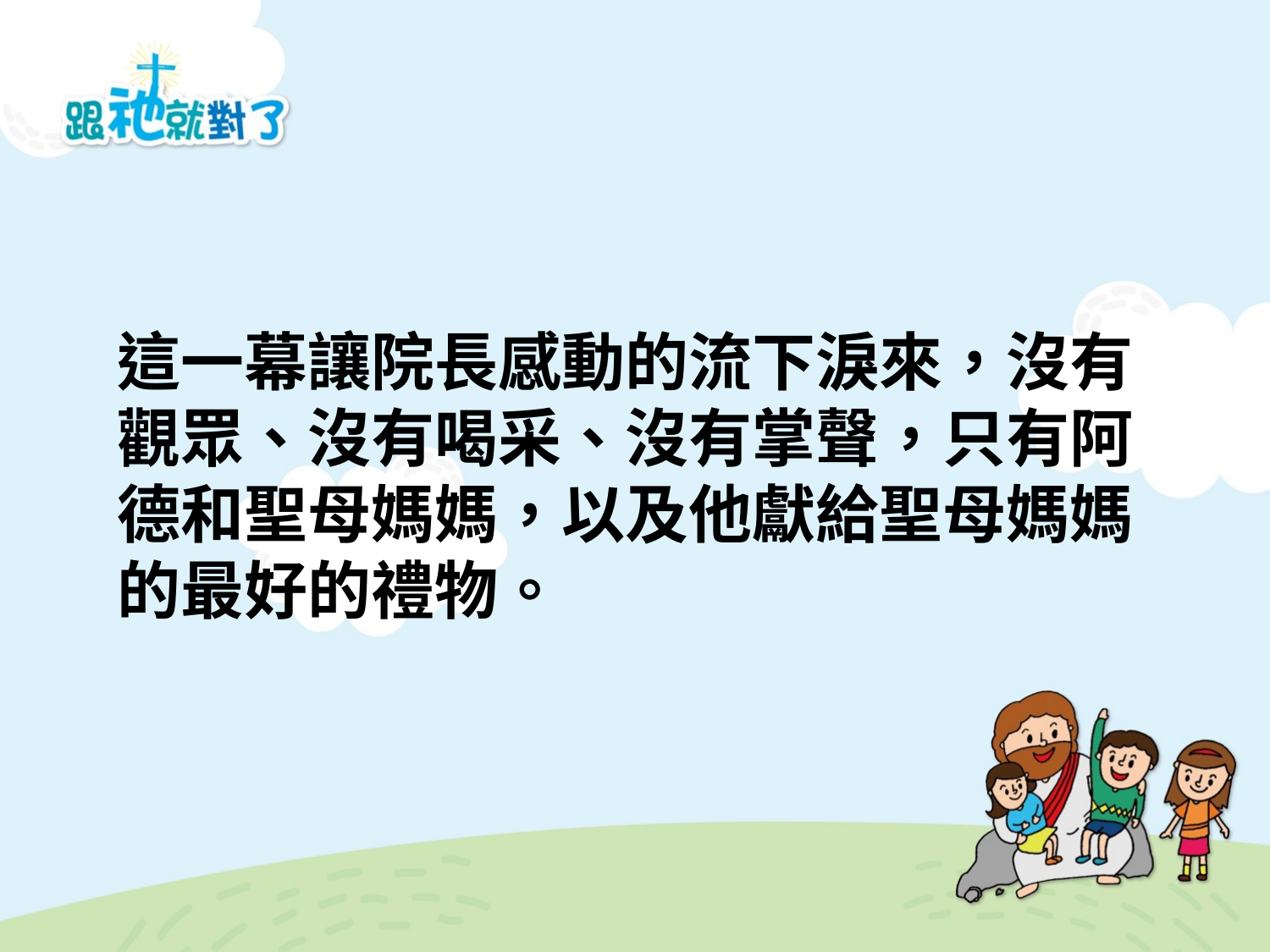

這一幕讓院長感動的流下淚來，沒有觀眾、沒有喝采、沒有掌聲，只有阿德和聖母媽媽，以及他獻給聖母媽媽的最好的禮物。